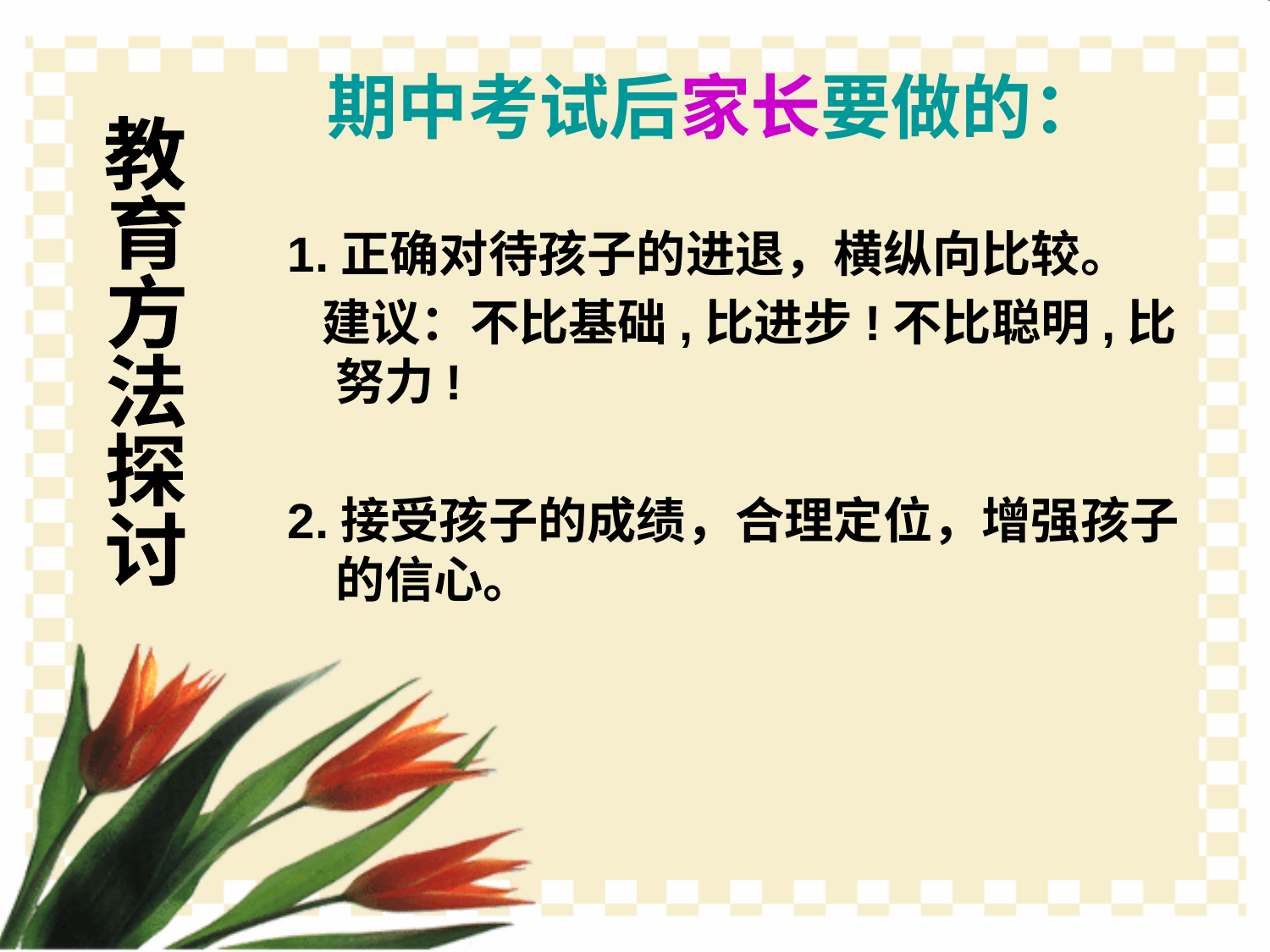

期中考试后家长要做的：
教
育
方
法
探
讨
1.正确对待孩子的进退，横纵向比较。
  建议：不比基础,比进步!不比聪明,比努力!

2.接受孩子的成绩，合理定位，增强孩子的信心。